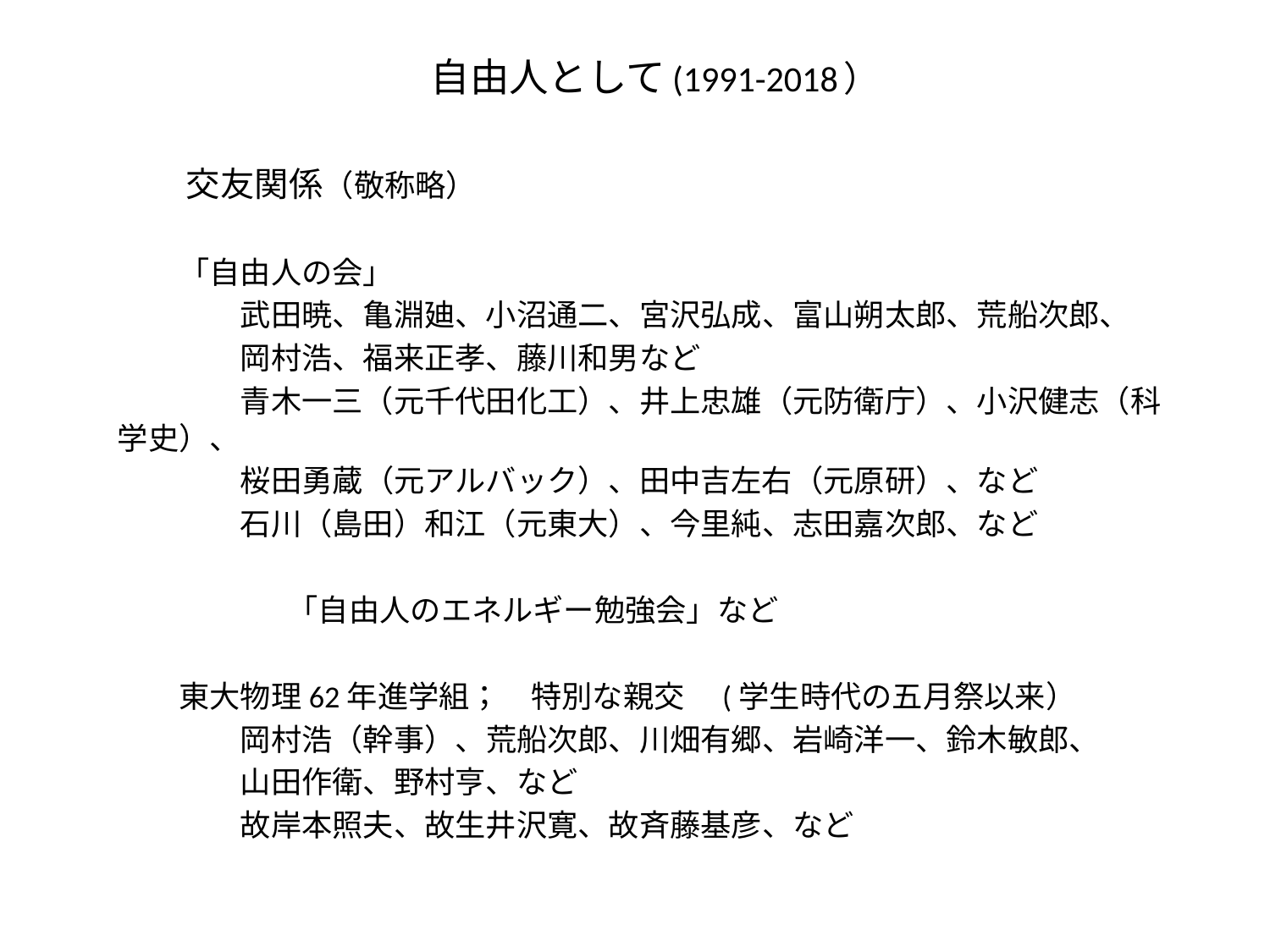

# 自由人として(1991-2018）
　　交友関係（敬称略）

　　「自由人の会」
　　　　武田暁、亀淵廸、小沼通二、宮沢弘成、富山朔太郎、荒船次郎、
　　　　岡村浩、福来正孝、藤川和男など
　　　　青木一三（元千代田化工）、井上忠雄（元防衛庁）、小沢健志（科学史）、
　　　　桜田勇蔵（元アルバック）、田中吉左右（元原研）、など
　　　　石川（島田）和江（元東大）、今里純、志田嘉次郎、など

             　　  「自由人のエネルギー勉強会」など

　　東大物理62年進学組；　特別な親交　(学生時代の五月祭以来）
　　　　岡村浩（幹事）、荒船次郎、川畑有郷、岩崎洋一、鈴木敏郎、
　　　　山田作衛、野村亨、など
　　　　故岸本照夫、故生井沢寛、故斉藤基彦、など